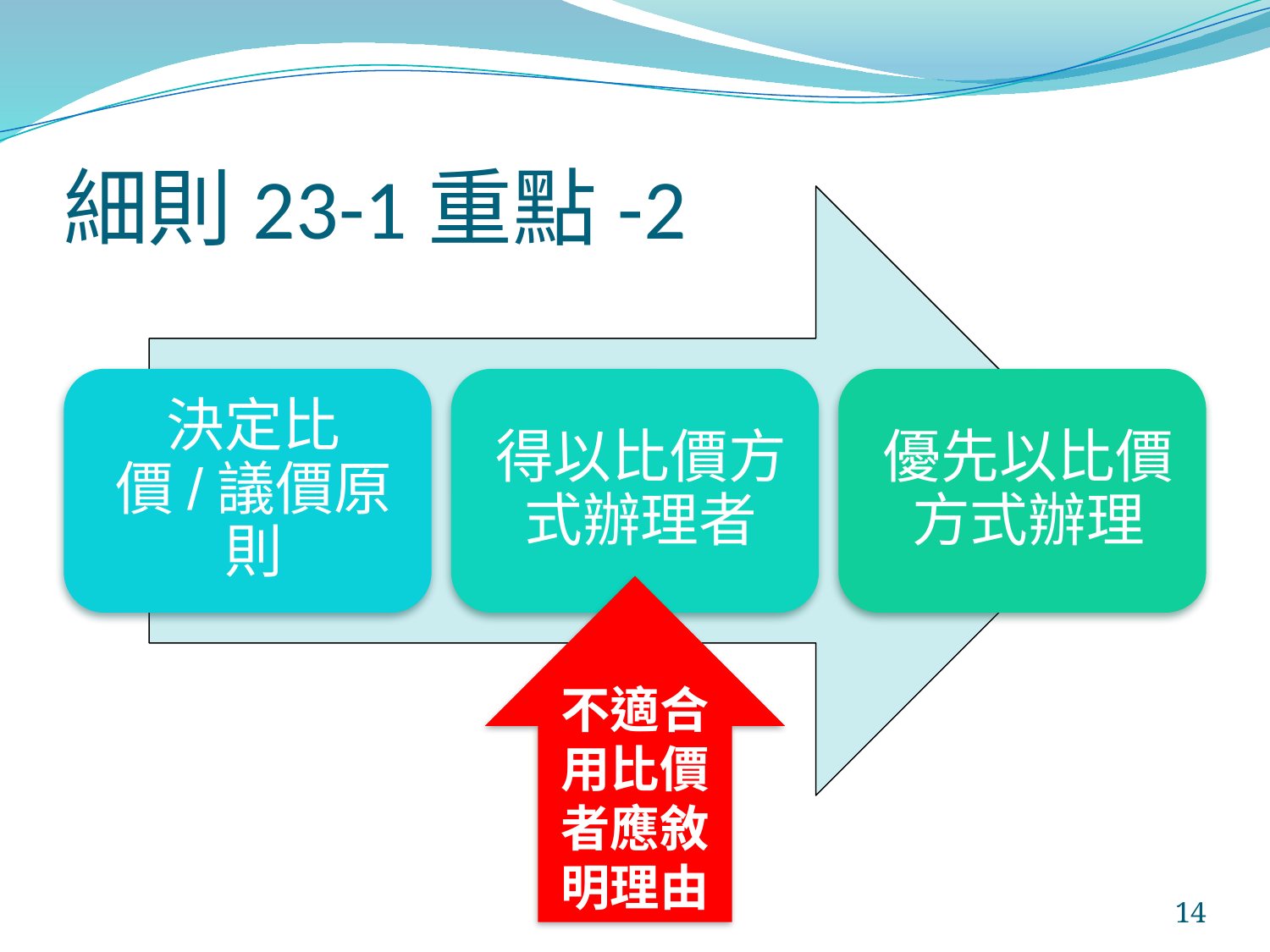

# 細則23-1重點-2
決定比價/議價原則
得以比價方式辦理者
優先以比價方式辦理
不適合用比價者應敘明理由
14